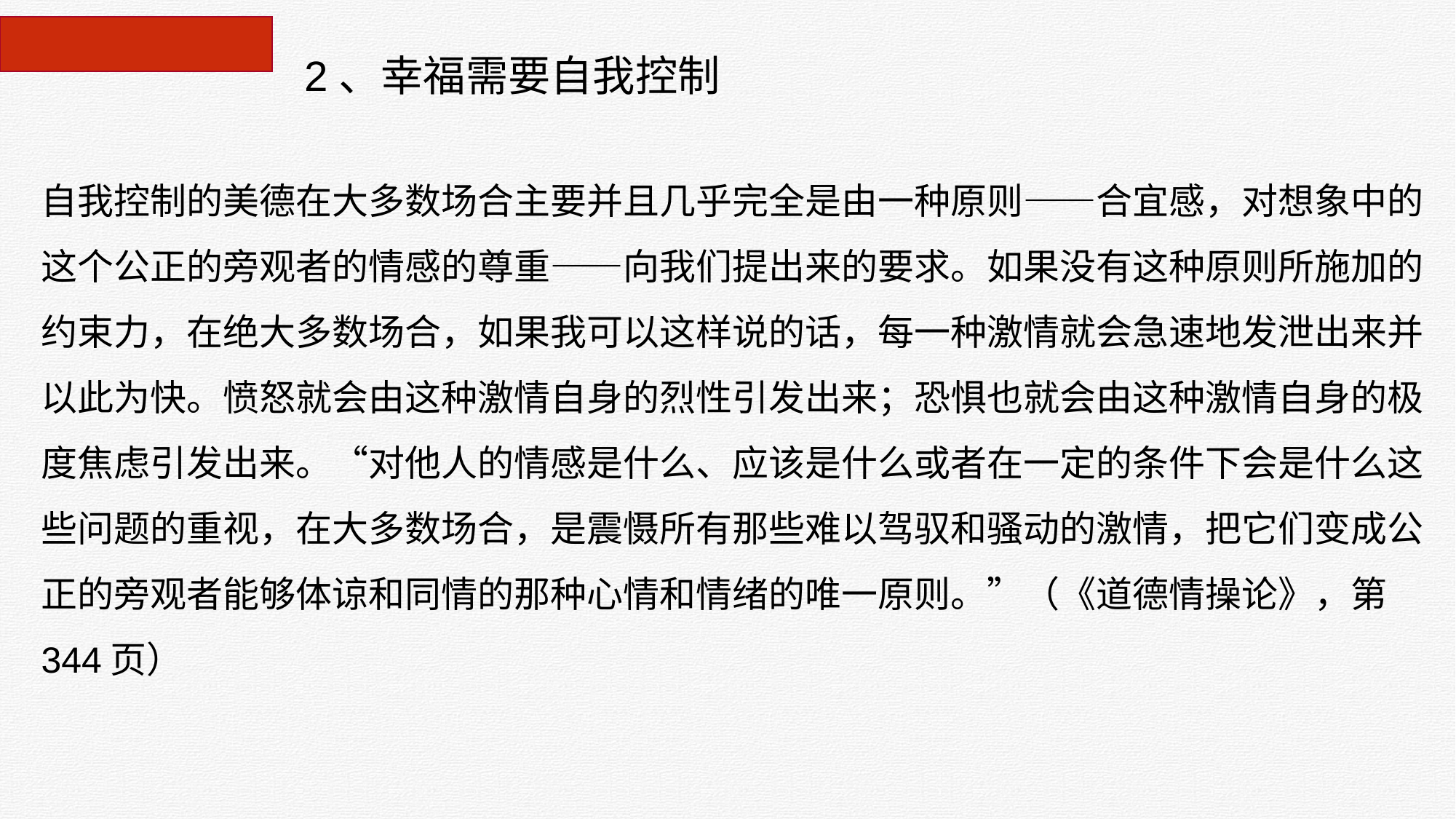

2、幸福需要自我控制

自我控制的美德在大多数场合主要并且几乎完全是由一种原则——合宜感，对想象中的这个公正的旁观者的情感的尊重——向我们提出来的要求。如果没有这种原则所施加的约束力，在绝大多数场合，如果我可以这样说的话，每一种激情就会急速地发泄出来并以此为快。愤怒就会由这种激情自身的烈性引发出来；恐惧也就会由这种激情自身的极度焦虑引发出来。“对他人的情感是什么、应该是什么或者在一定的条件下会是什么这些问题的重视，在大多数场合，是震慑所有那些难以驾驭和骚动的激情，把它们变成公正的旁观者能够体谅和同情的那种心情和情绪的唯一原则。”（《道德情操论》，第344页）